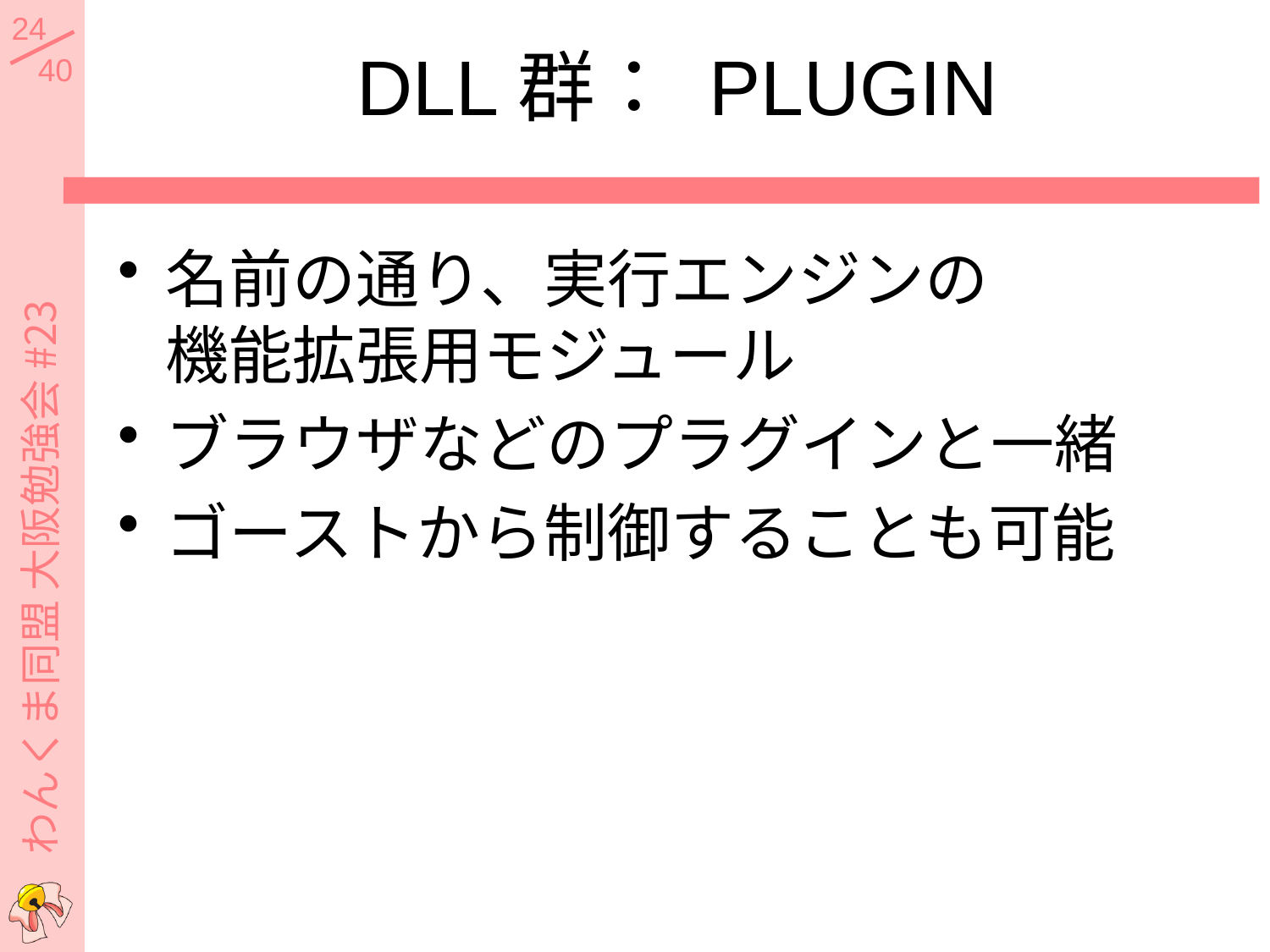

# DLL群： PLUGIN
名前の通り、実行エンジンの
機能拡張用モジュール
ブラウザなどのプラグインと一緒
ゴーストから制御することも可能
わんくま同盟 大阪勉強会 #23